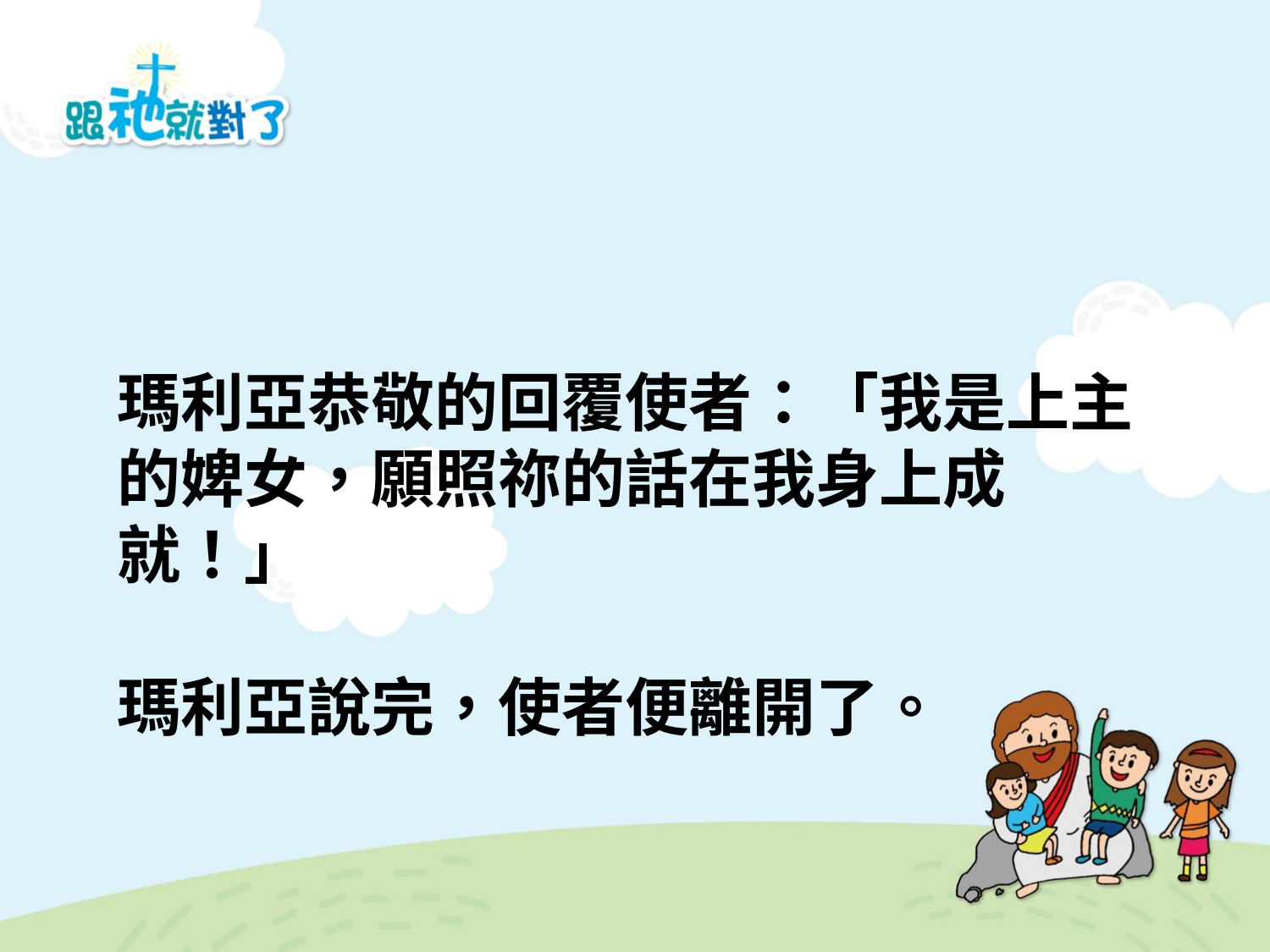

瑪利亞恭敬的回覆使者：「我是上主的婢女，願照祢的話在我身上成就！」

瑪利亞說完，使者便離開了。